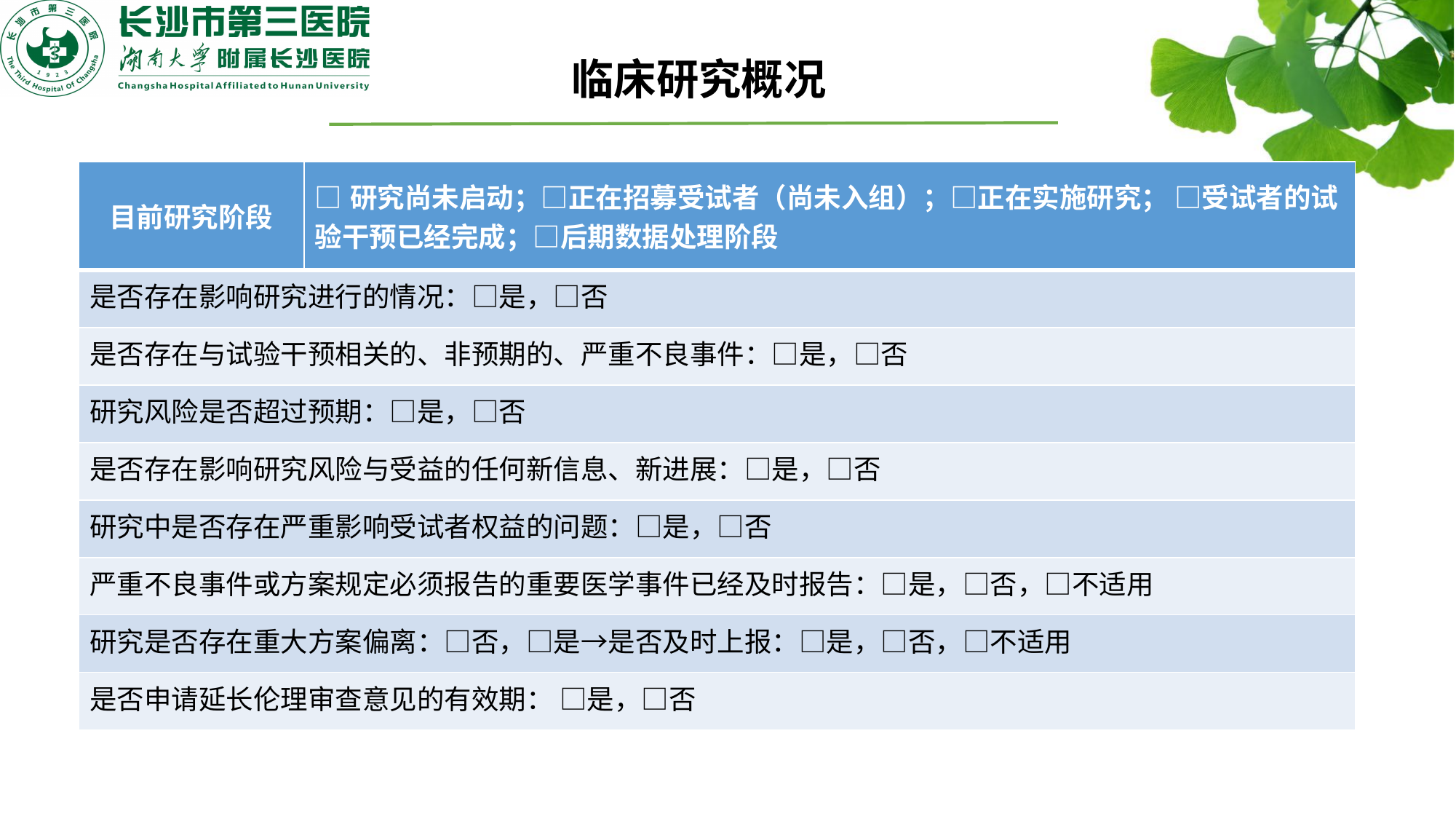

临床研究概况
| 目前研究阶段 | □研究尚未启动；□正在招募受试者（尚未入组）；□正在实施研究； □受试者的试验干预已经完成；□后期数据处理阶段 |
| --- | --- |
| 是否存在影响研究进行的情况：□是，□否 |  |
| 是否存在与试验干预相关的、非预期的、严重不良事件：□是，□否 |  |
| 研究风险是否超过预期：□是，□否 |  |
| 是否存在影响研究风险与受益的任何新信息、新进展：□是，□否 |  |
| 研究中是否存在严重影响受试者权益的问题：□是，□否 |  |
| 严重不良事件或方案规定必须报告的重要医学事件已经及时报告：□是，□否，□不适用 |  |
| 研究是否存在重大方案偏离：□否，□是→是否及时上报：□是，□否，□不适用 |  |
| 是否申请延长伦理审查意见的有效期： □是，□否 |  |